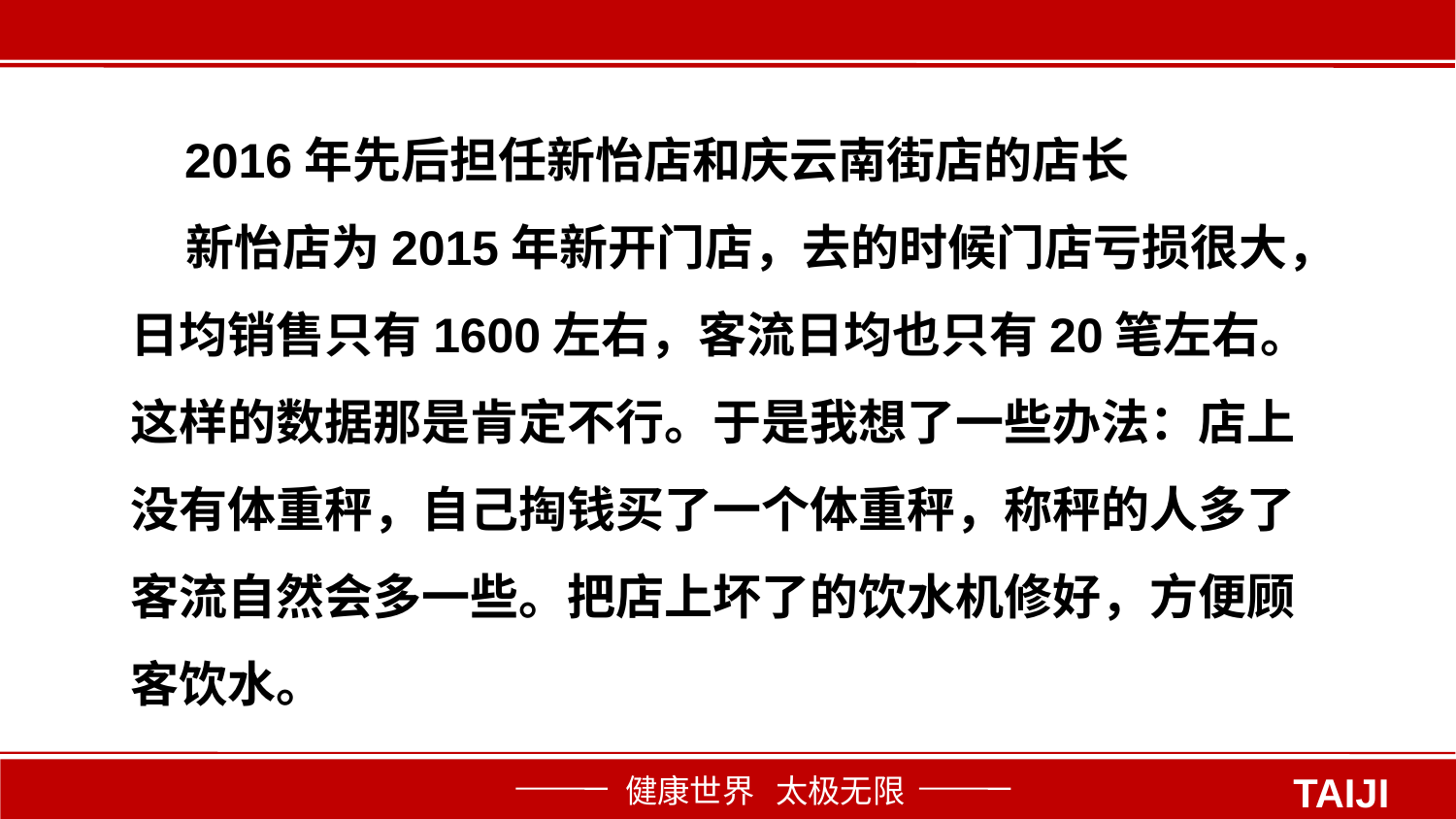

2016年先后担任新怡店和庆云南街店的店长
    新怡店为2015年新开门店，去的时候门店亏损很大，日均销售只有1600左右，客流日均也只有20笔左右。这样的数据那是肯定不行。于是我想了一些办法：店上没有体重秤，自己掏钱买了一个体重秤，称秤的人多了客流自然会多一些。把店上坏了的饮水机修好，方便顾客饮水。